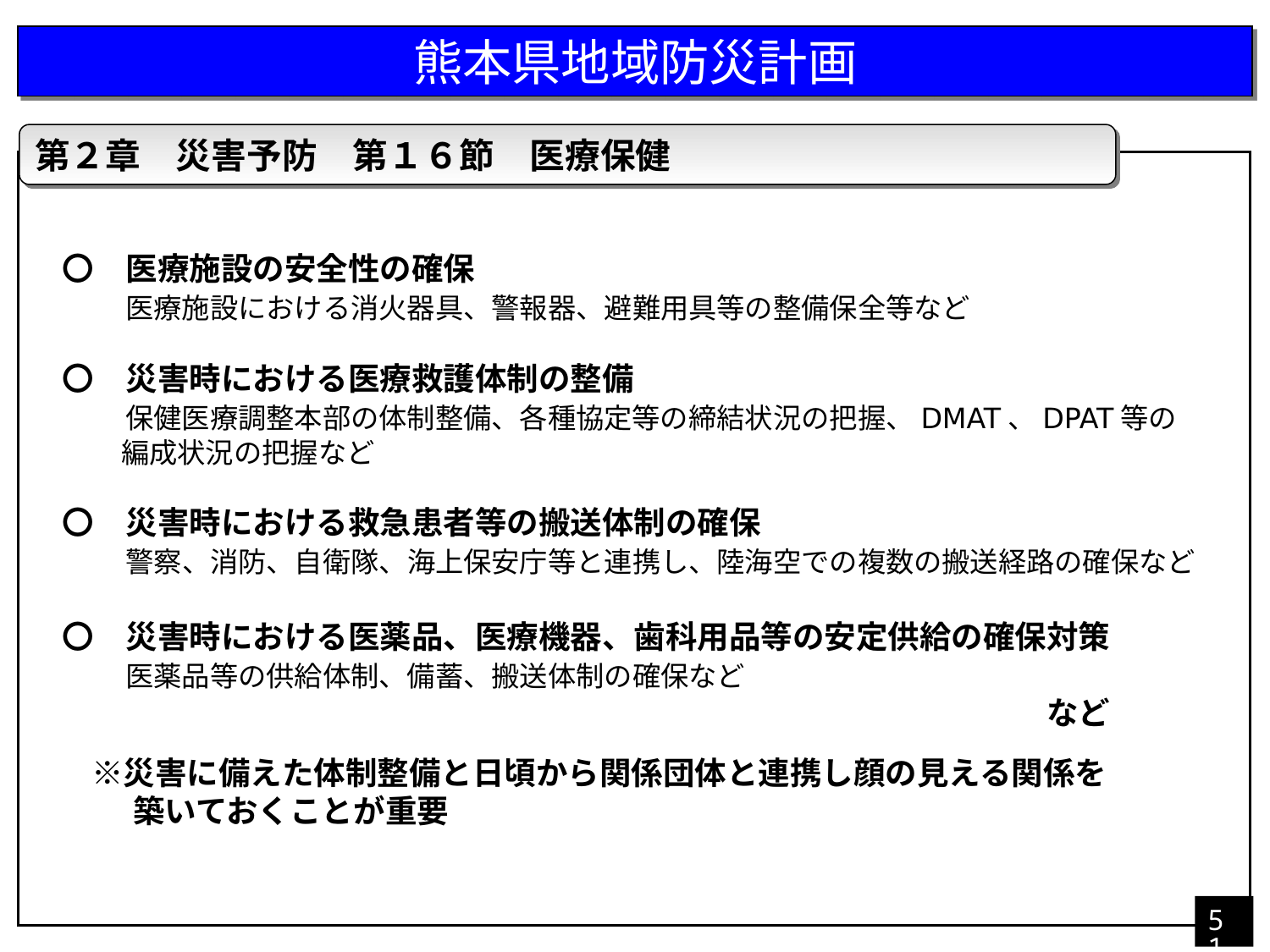

熊本県地域防災計画
第２章　災害予防　第１６節　医療保健

　〇　医療施設の安全性の確保
　　　医療施設における消火器具、警報器、避難用具等の整備保全等など

　〇　災害時における医療救護体制の整備
　　　保健医療調整本部の体制整備、各種協定等の締結状況の把握、DMAT、DPAT等の
　　　 編成状況の把握など

　〇　災害時における救急患者等の搬送体制の確保
　　　警察、消防、自衛隊、海上保安庁等と連携し、陸海空での複数の搬送経路の確保など

　〇　災害時における医薬品、医療機器、歯科用品等の安定供給の確保対策
　　　医薬品等の供給体制、備蓄、搬送体制の確保など
　　　　　　　　　　　　　　　　　　　　　　　　　　　　　　　　など

   　※災害に備えた体制整備と日頃から関係団体と連携し顔の見える関係を
　　　 築いておくことが重要

51